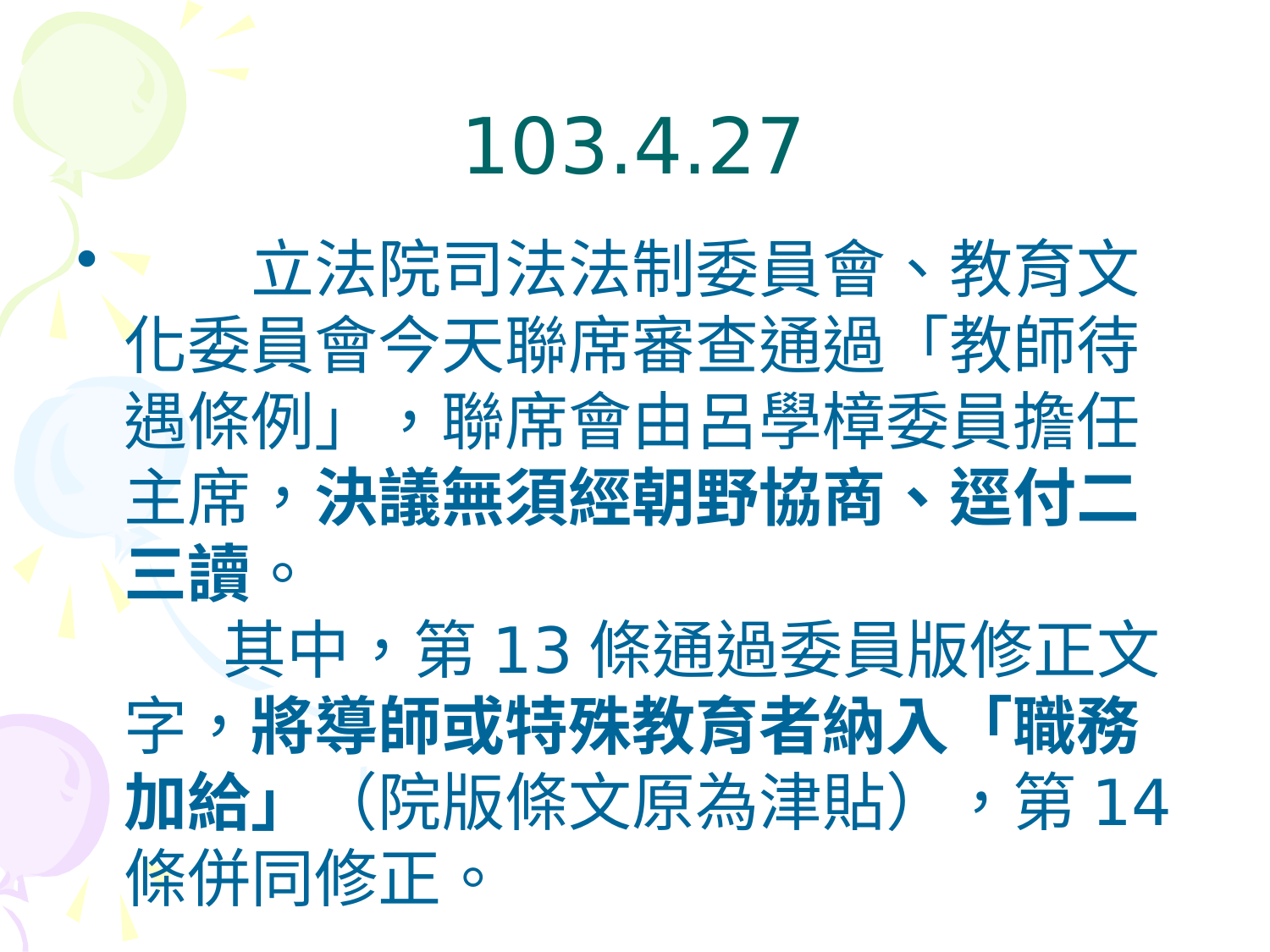

# 103.4.27
	立法院司法法制委員會、教育文化委員會今天聯席審查通過「教師待遇條例」，聯席會由呂學樟委員擔任主席，決議無須經朝野協商、逕付二三讀。
       其中，第13條通過委員版修正文字，將導師或特殊教育者納入「職務加給」（院版條文原為津貼），第14條併同修正。